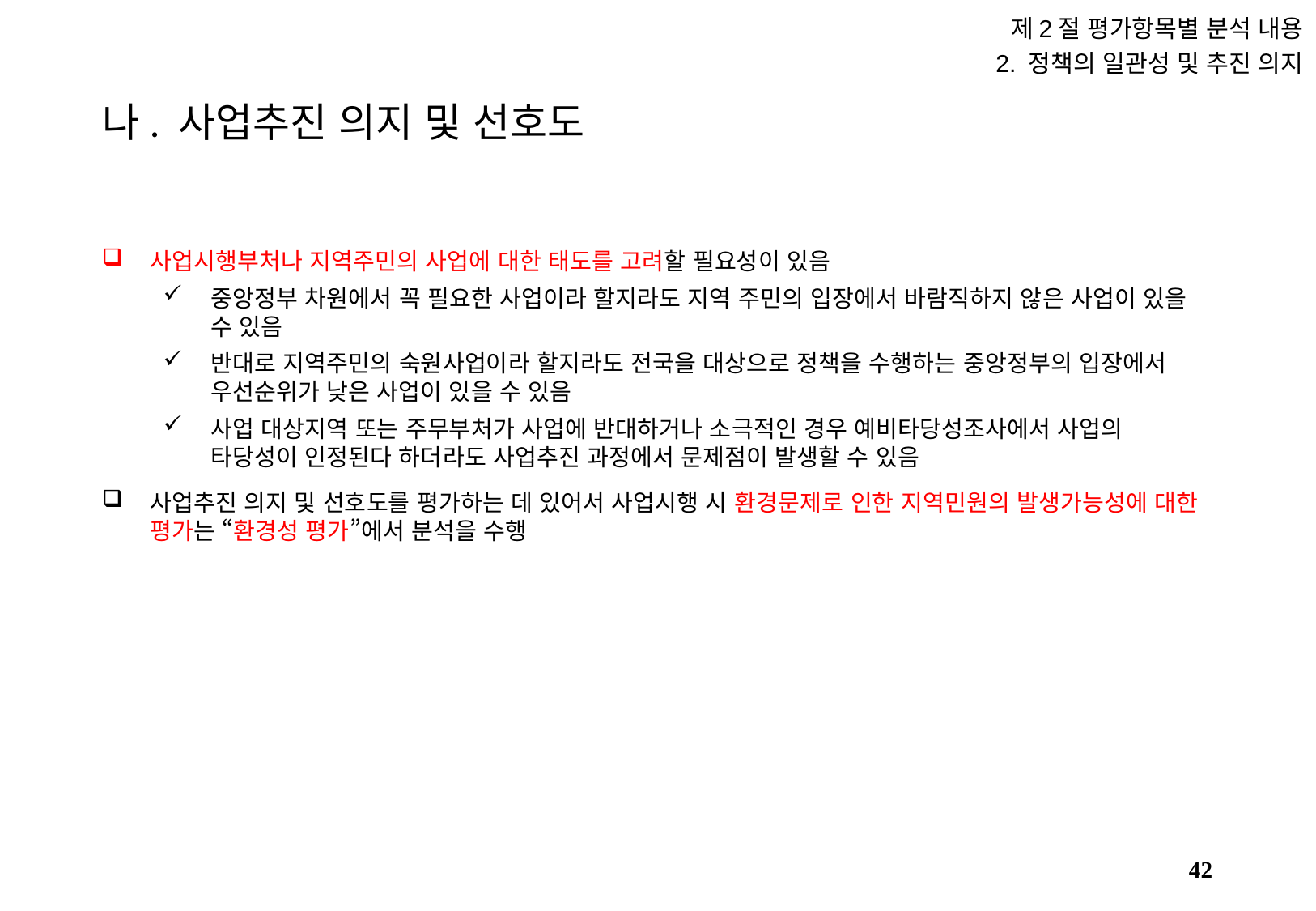

제2절 평가항목별 분석 내용
2. 정책의 일관성 및 추진 의지
# 나. 사업추진 의지 및 선호도
사업시행부처나 지역주민의 사업에 대한 태도를 고려할 필요성이 있음
중앙정부 차원에서 꼭 필요한 사업이라 할지라도 지역 주민의 입장에서 바람직하지 않은 사업이 있을 수 있음
반대로 지역주민의 숙원사업이라 할지라도 전국을 대상으로 정책을 수행하는 중앙정부의 입장에서 우선순위가 낮은 사업이 있을 수 있음
사업 대상지역 또는 주무부처가 사업에 반대하거나 소극적인 경우 예비타당성조사에서 사업의 타당성이 인정된다 하더라도 사업추진 과정에서 문제점이 발생할 수 있음
사업추진 의지 및 선호도를 평가하는 데 있어서 사업시행 시 환경문제로 인한 지역민원의 발생가능성에 대한 평가는 “환경성 평가”에서 분석을 수행
42